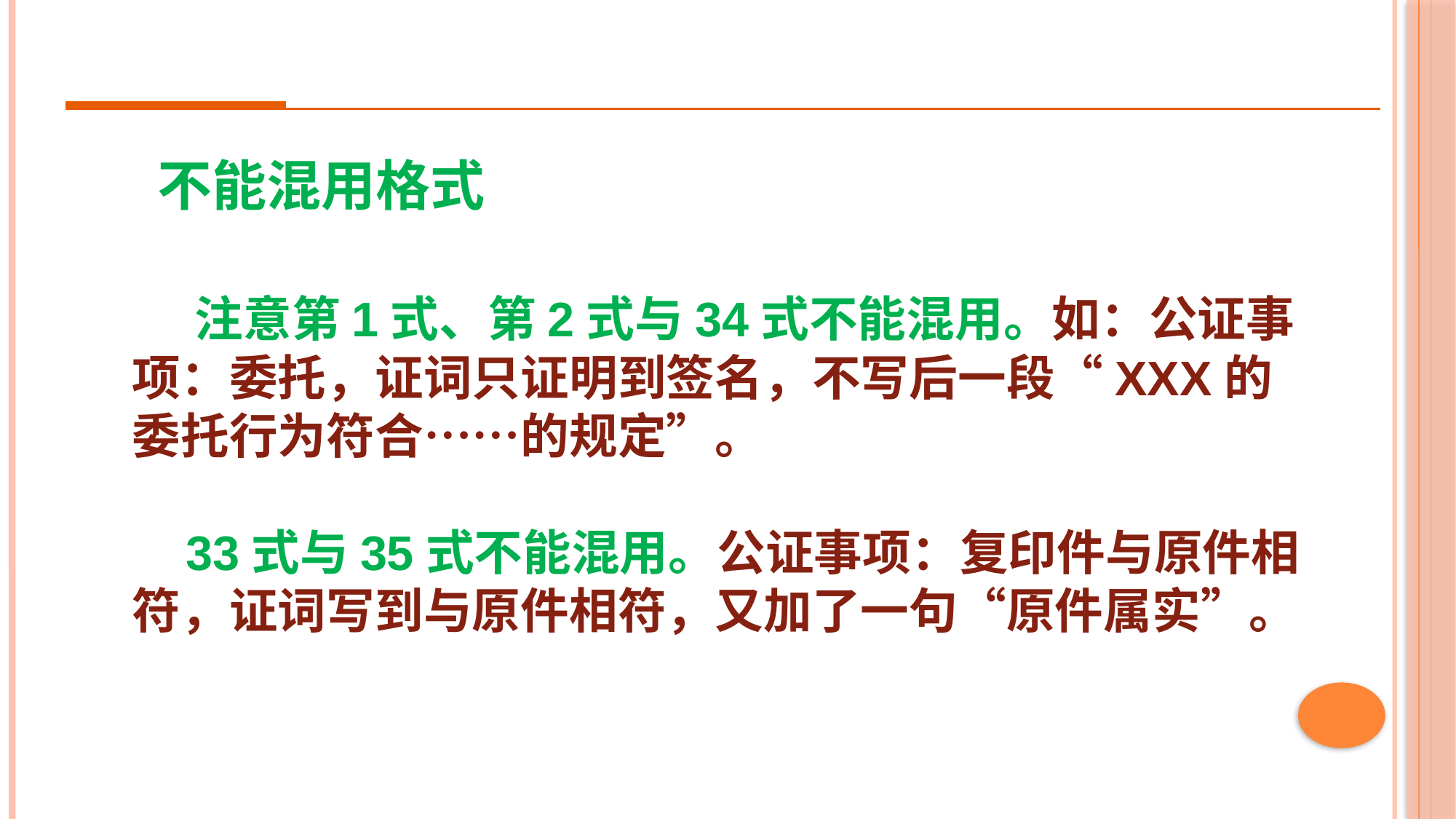

不能混用格式

    注意第1式、第2式与34式不能混用。如：公证事项：委托，证词只证明到签名，不写后一段“XXX的委托行为符合……的规定”。

    33式与35式不能混用。公证事项：复印件与原件相符，证词写到与原件相符，又加了一句“原件属实”。